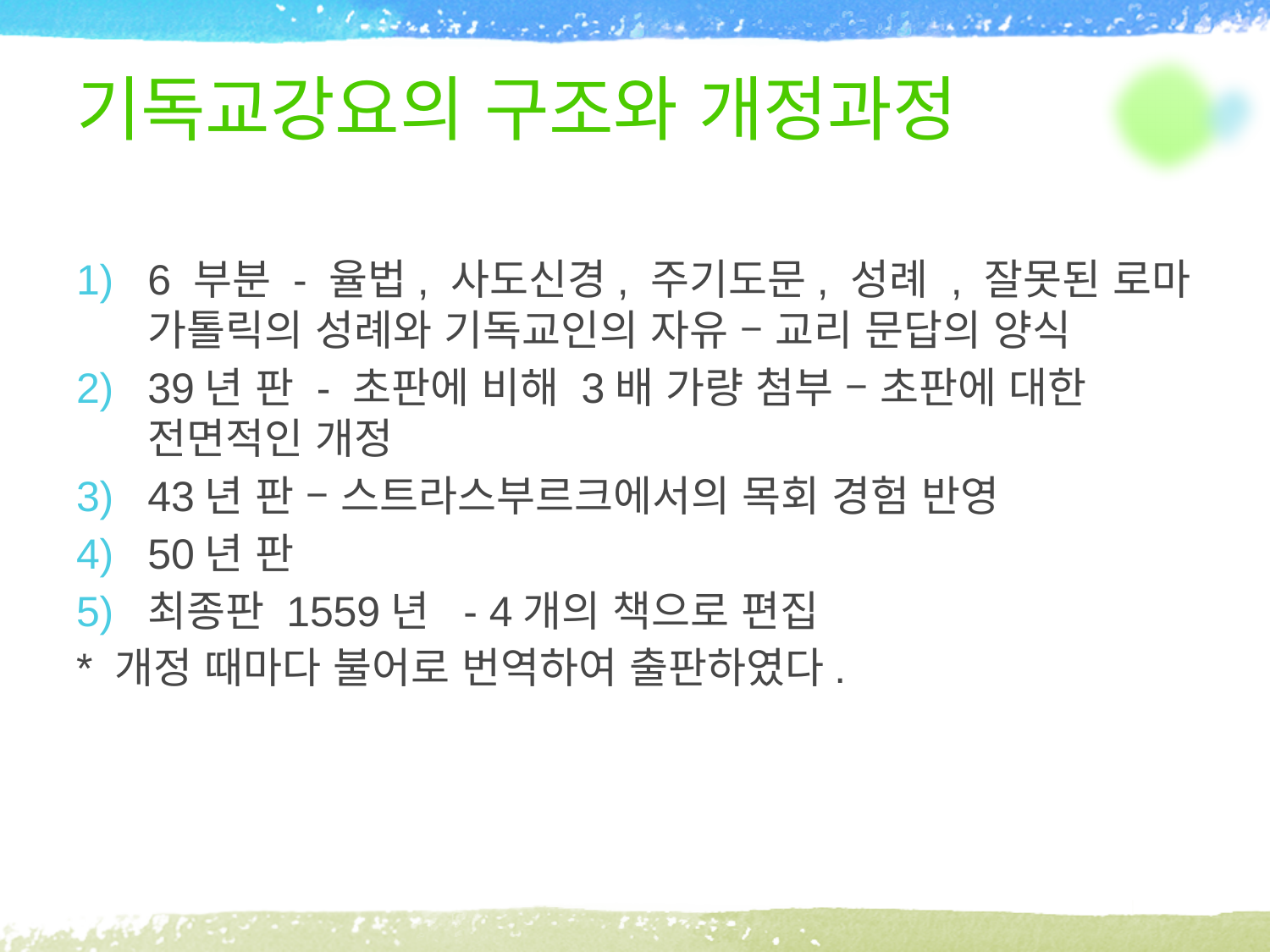

# 기독교강요의 구조와 개정과정

6 부분 - 율법, 사도신경, 주기도문, 성례 , 잘못된 로마 가톨릭의 성례와 기독교인의 자유 – 교리 문답의 양식
39년 판 - 초판에 비해 3배 가량 첨부 – 초판에 대한 전면적인 개정
43년 판 – 스트라스부르크에서의 목회 경험 반영
50년 판
최종판 1559년  - 4개의 책으로 편집
* 개정 때마다 불어로 번역하여 출판하였다.